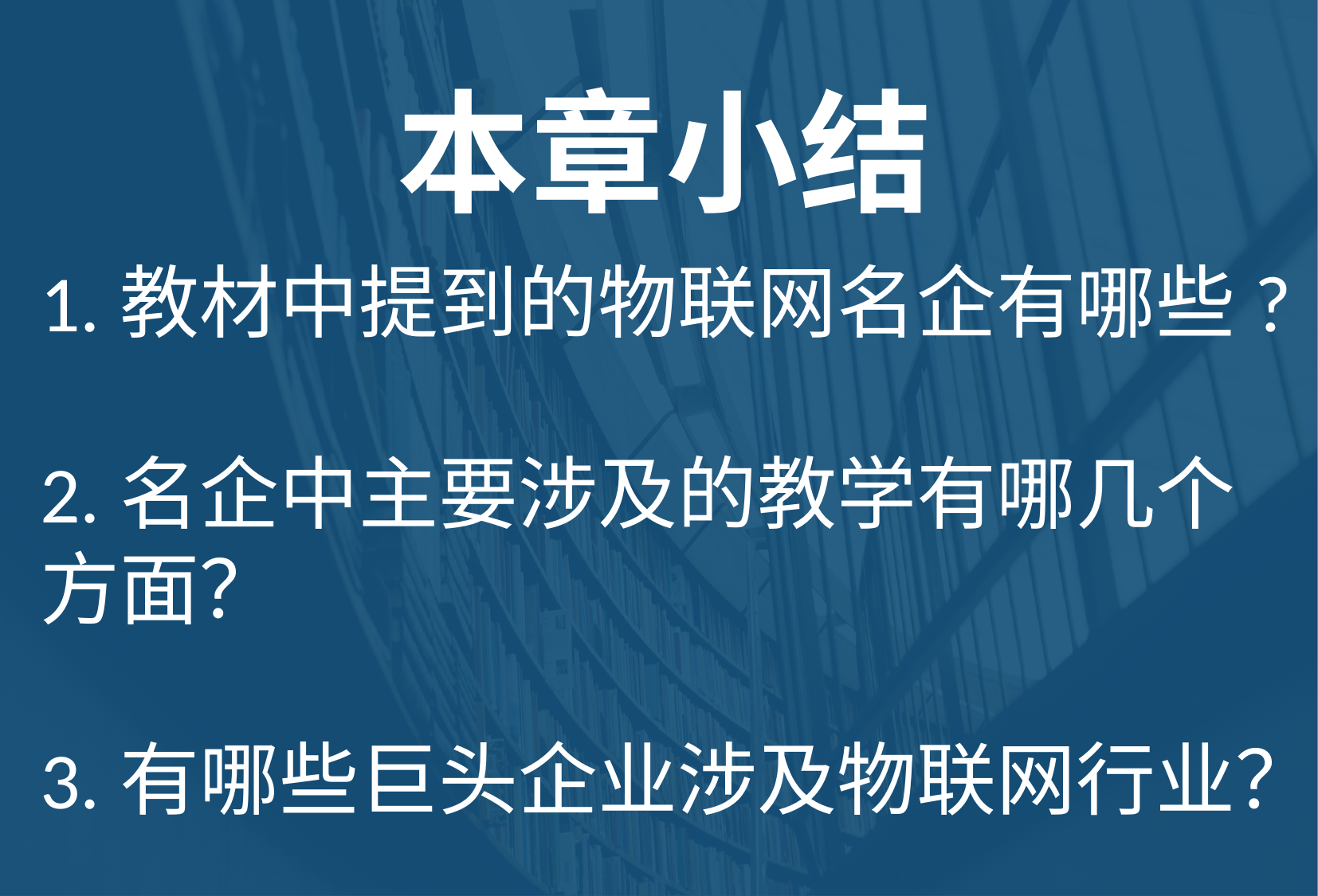

本章小结
1.教材中提到的物联网名企有哪些?

2.名企中主要涉及的教学有哪几个方面？

3.有哪些巨头企业涉及物联网行业？